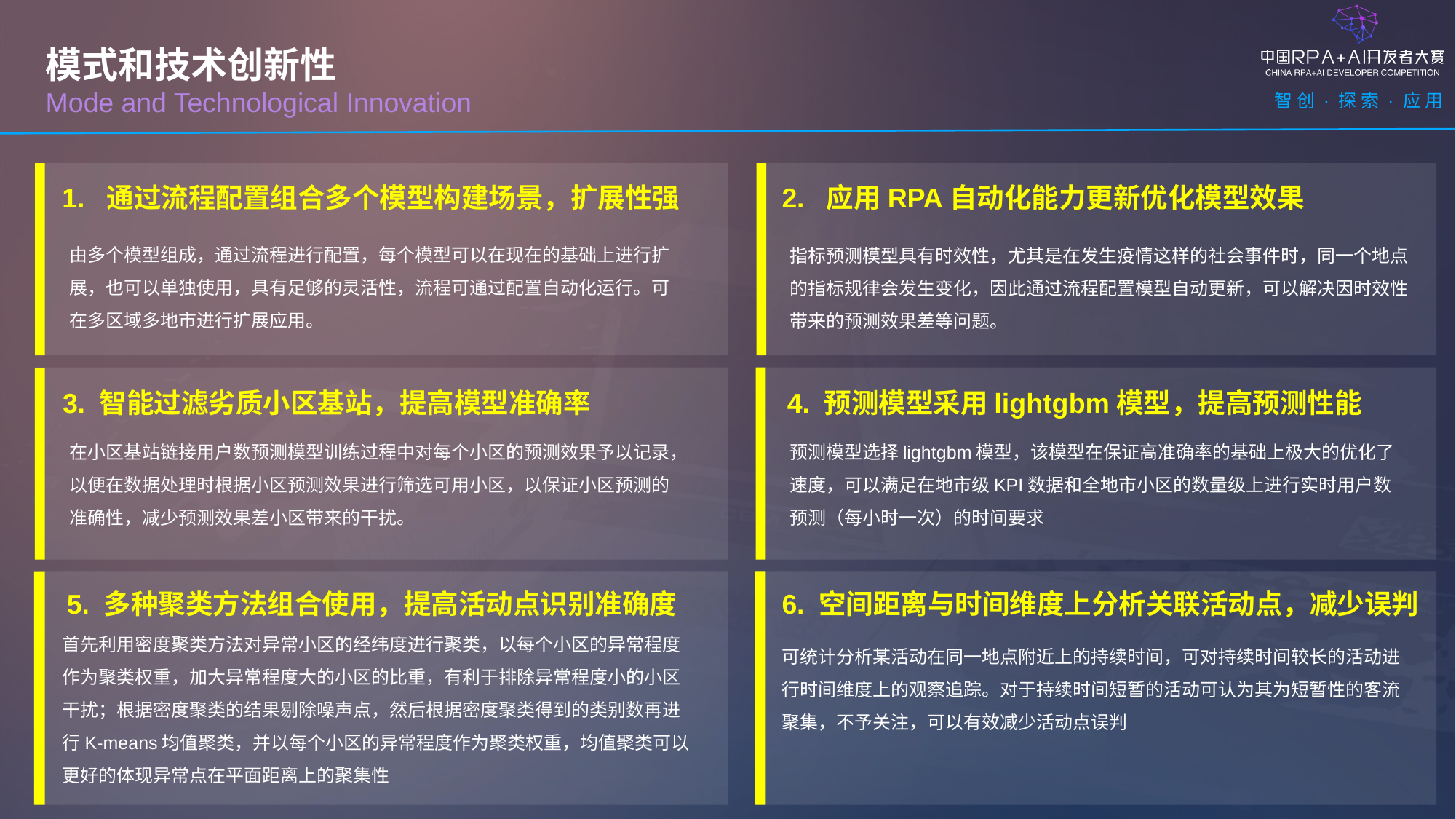

模式和技术创新性
Mode and Technological Innovation

1.  通过流程配置组合多个模型构建场景，扩展性强
2.  应用RPA自动化能力更新优化模型效果
由多个模型组成，通过流程进行配置，每个模型可以在现在的基础上进行扩展，也可以单独使用，具有足够的灵活性，流程可通过配置自动化运行。可在多区域多地市进行扩展应用。
指标预测模型具有时效性，尤其是在发生疫情这样的社会事件时，同一个地点的指标规律会发生变化，因此通过流程配置模型自动更新，可以解决因时效性带来的预测效果差等问题。

4. 预测模型采用lightgbm模型，提高预测性能
3. 智能过滤劣质小区基站，提高模型准确率
预测模型选择lightgbm模型，该模型在保证高准确率的基础上极大的优化了速度，可以满足在地市级KPI数据和全地市小区的数量级上进行实时用户数预测（每小时一次）的时间要求
在小区基站链接用户数预测模型训练过程中对每个小区的预测效果予以记录，以便在数据处理时根据小区预测效果进行筛选可用小区，以保证小区预测的准确性，减少预测效果差小区带来的干扰。

5. 多种聚类方法组合使用，提高活动点识别准确度
6. 空间距离与时间维度上分析关联活动点，减少误判
首先利用密度聚类方法对异常小区的经纬度进行聚类，以每个小区的异常程度作为聚类权重，加大异常程度大的小区的比重，有利于排除异常程度小的小区干扰；根据密度聚类的结果剔除噪声点，然后根据密度聚类得到的类别数再进行K-means均值聚类，并以每个小区的异常程度作为聚类权重，均值聚类可以更好的体现异常点在平面距离上的聚集性
可统计分析某活动在同一地点附近上的持续时间，可对持续时间较长的活动进行时间维度上的观察追踪。对于持续时间短暂的活动可认为其为短暂性的客流聚集，不予关注，可以有效减少活动点误判